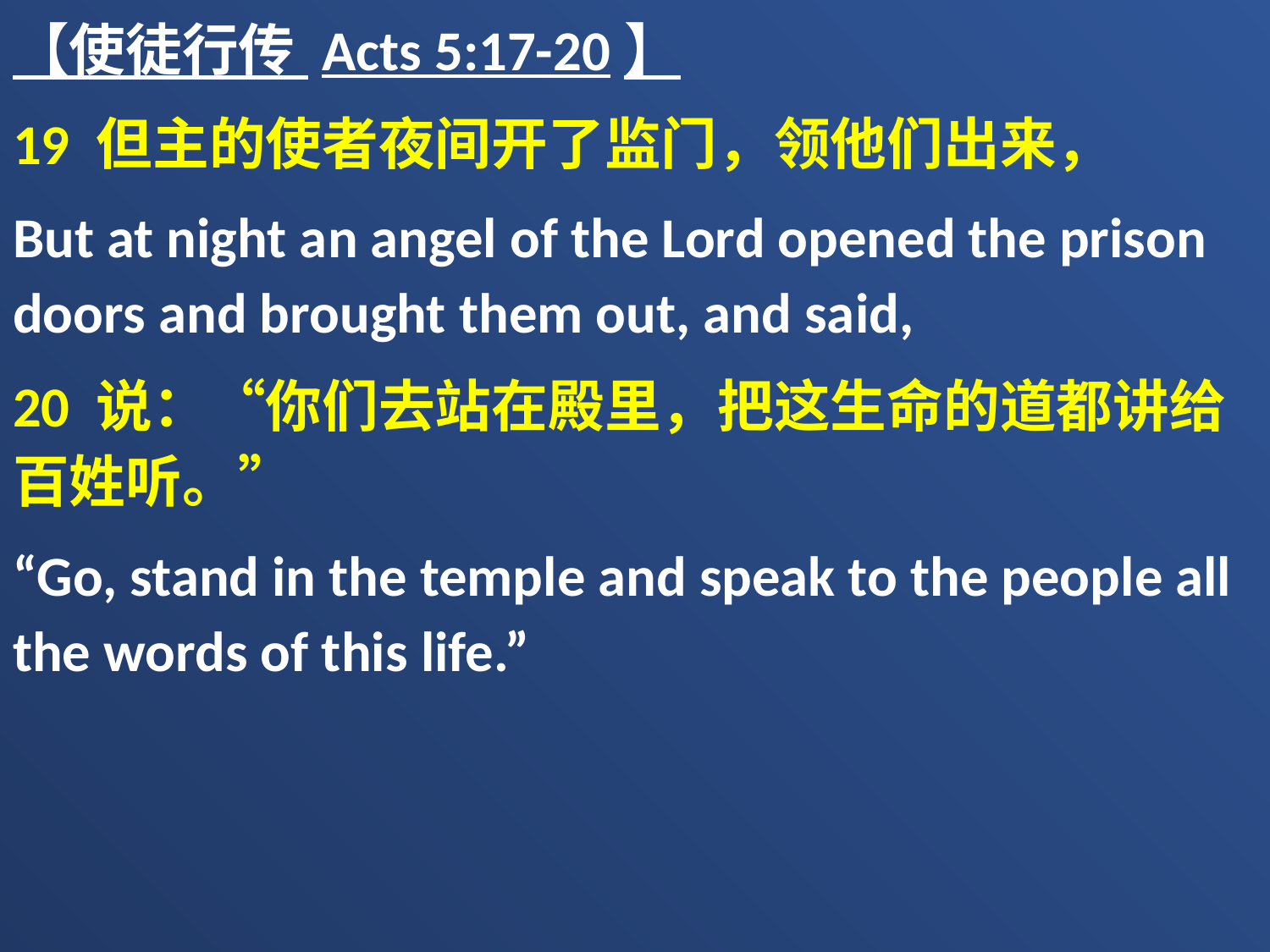

【使徒行传 Acts 5:17-20】
19 但主的使者夜间开了监门，领他们出来，
But at night an angel of the Lord opened the prison doors and brought them out, and said,
20 说：“你们去站在殿里，把这生命的道都讲给百姓听。”
“Go, stand in the temple and speak to the people all the words of this life.”